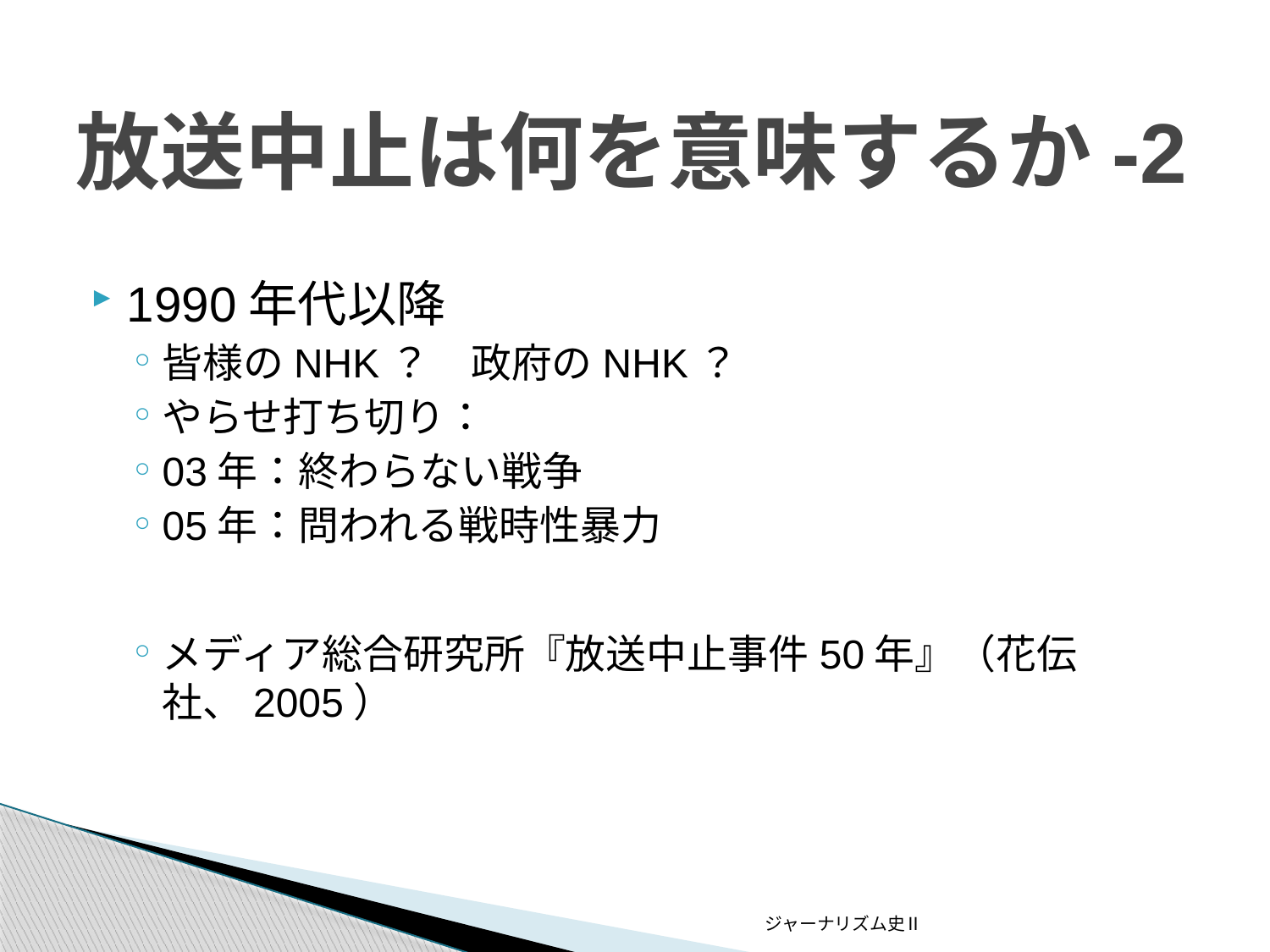

# 放送中止は何を意味するか-2
1990年代以降
皆様のNHK？　政府のNHK？
やらせ打ち切り：
03年：終わらない戦争
05年：問われる戦時性暴力

メディア総合研究所『放送中止事件50年』（花伝社、2005）
ジャーナリズム史Ⅱ